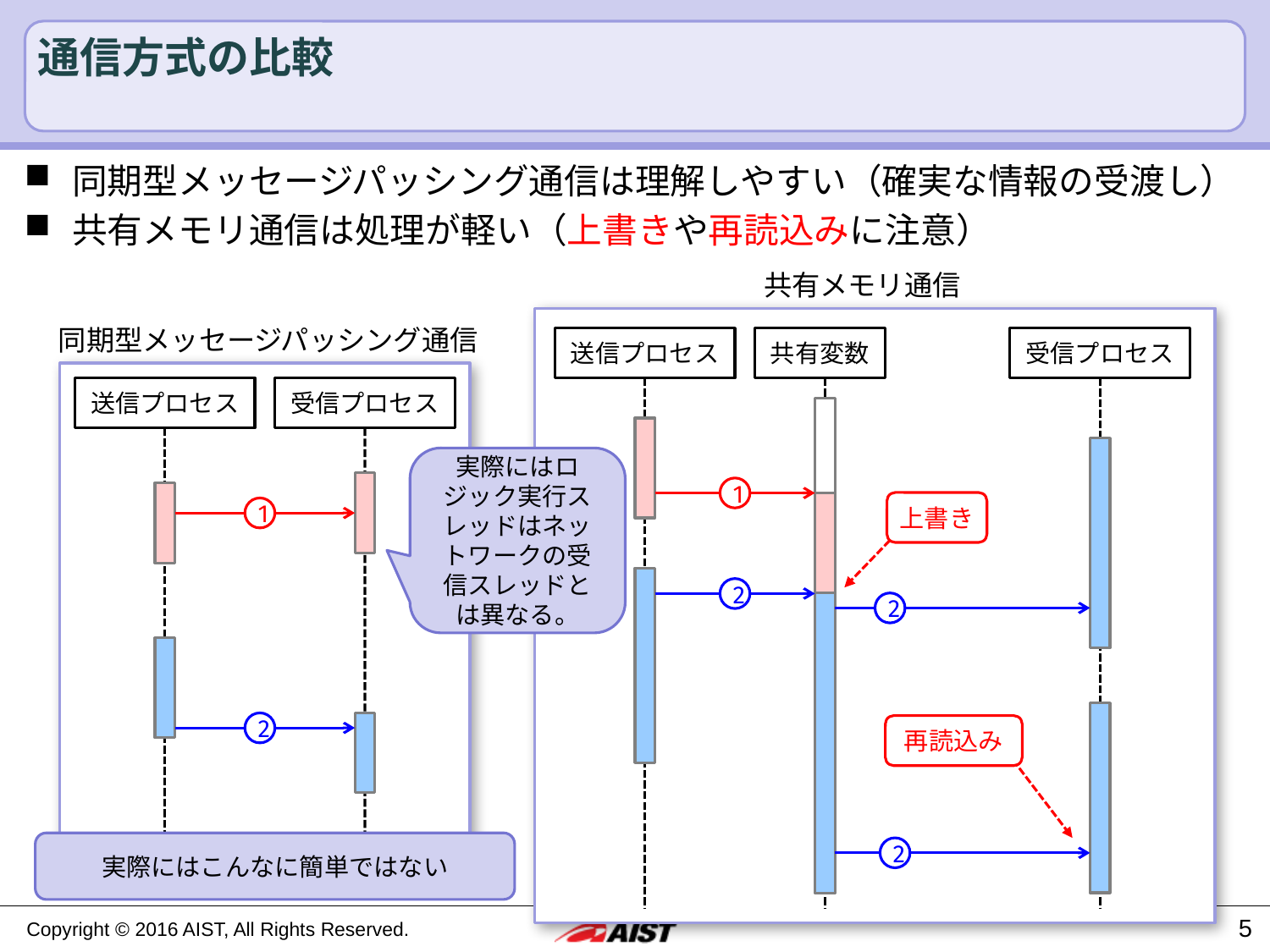

# 通信方式の比較

同期型メッセージパッシング通信は理解しやすい（確実な情報の受渡し）
共有メモリ通信は処理が軽い（上書きや再読込みに注意）
共有メモリ通信

送信プロセス
共有変数
受信プロセス

1
上書き

2

2

再読込み
2
同期型メッセージパッシング通信

送信プロセス
受信プロセス
実際にはロジック実行スレッドはネットワークの受信スレッドとは異なる。

1

2

実際にはこんなに簡単ではない
5